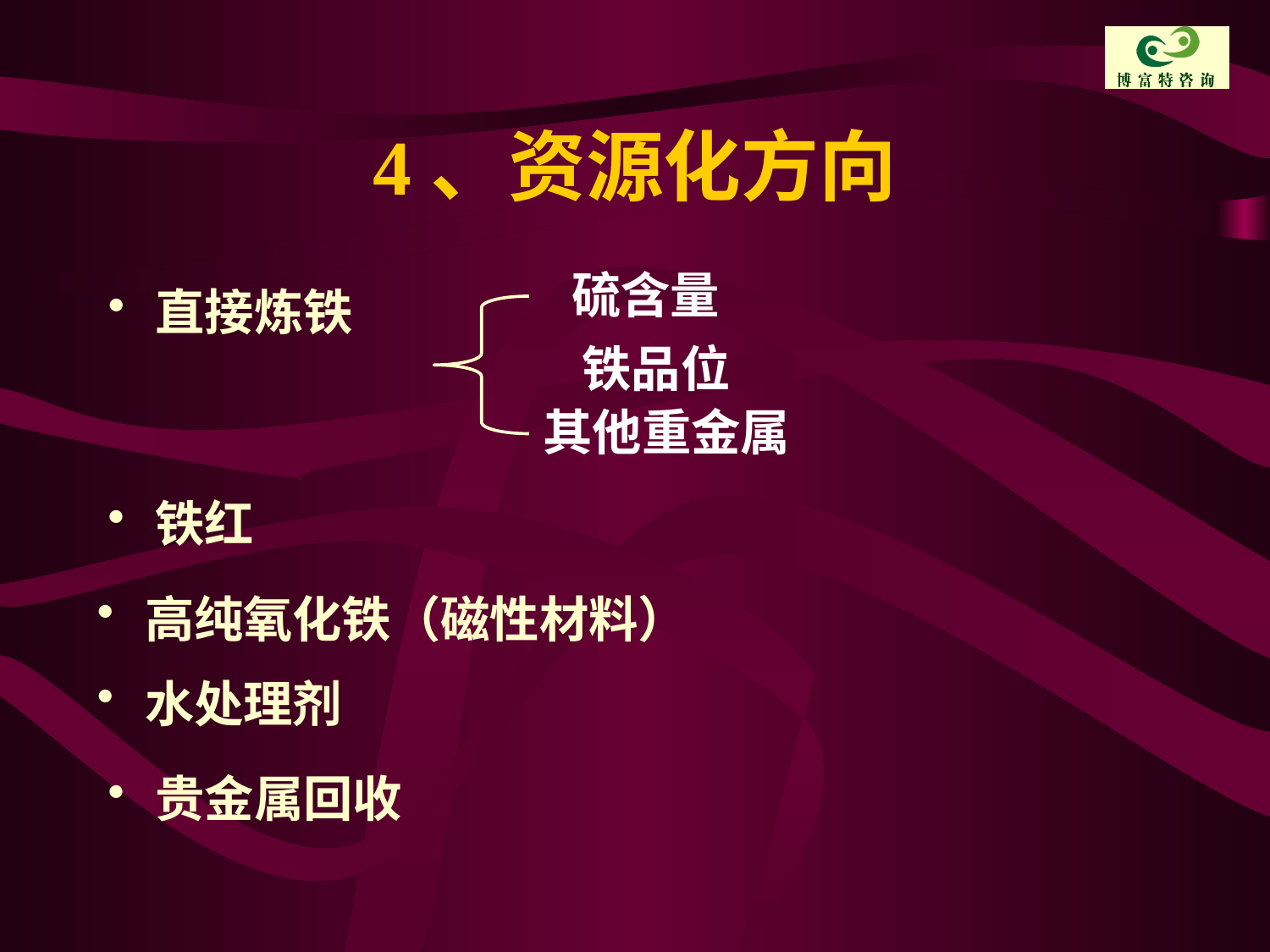

# 4、资源化方向
硫含量
直接炼铁

铁品位
其他重金属
铁红
高纯氧化铁（磁性材料）
水处理剂
贵金属回收